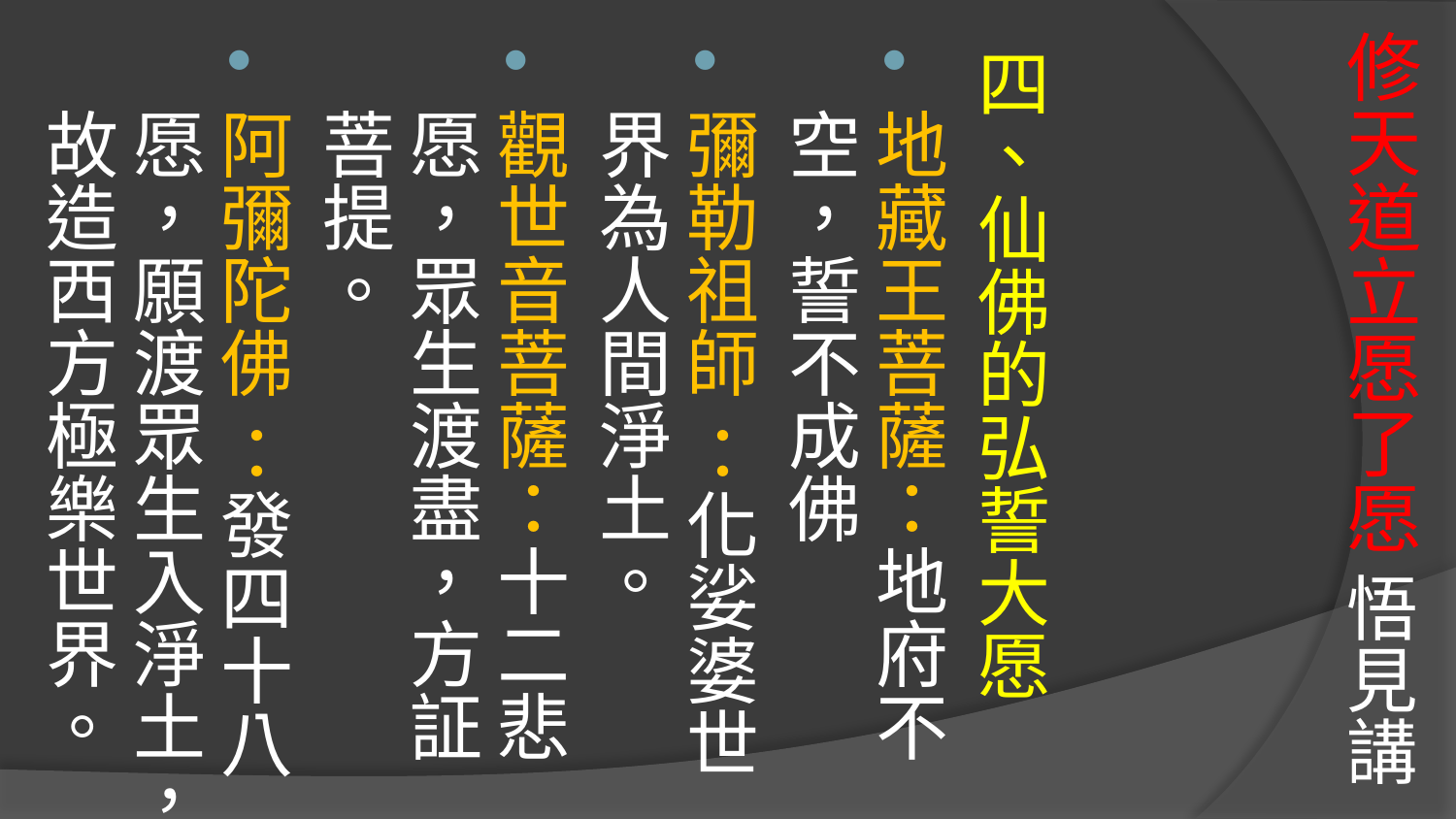

# 修天道立愿了愿 悟見講
四、仙佛的弘誓大愿
地藏王菩薩：地府不空，誓不成佛
彌勒祖師 ：化娑婆世界為人間淨土。
觀世音菩薩：十二悲愿，眾生渡盡，方証菩提。
阿彌陀佛 ：發四十八愿，願渡眾生入淨土，故造西方極樂世界。